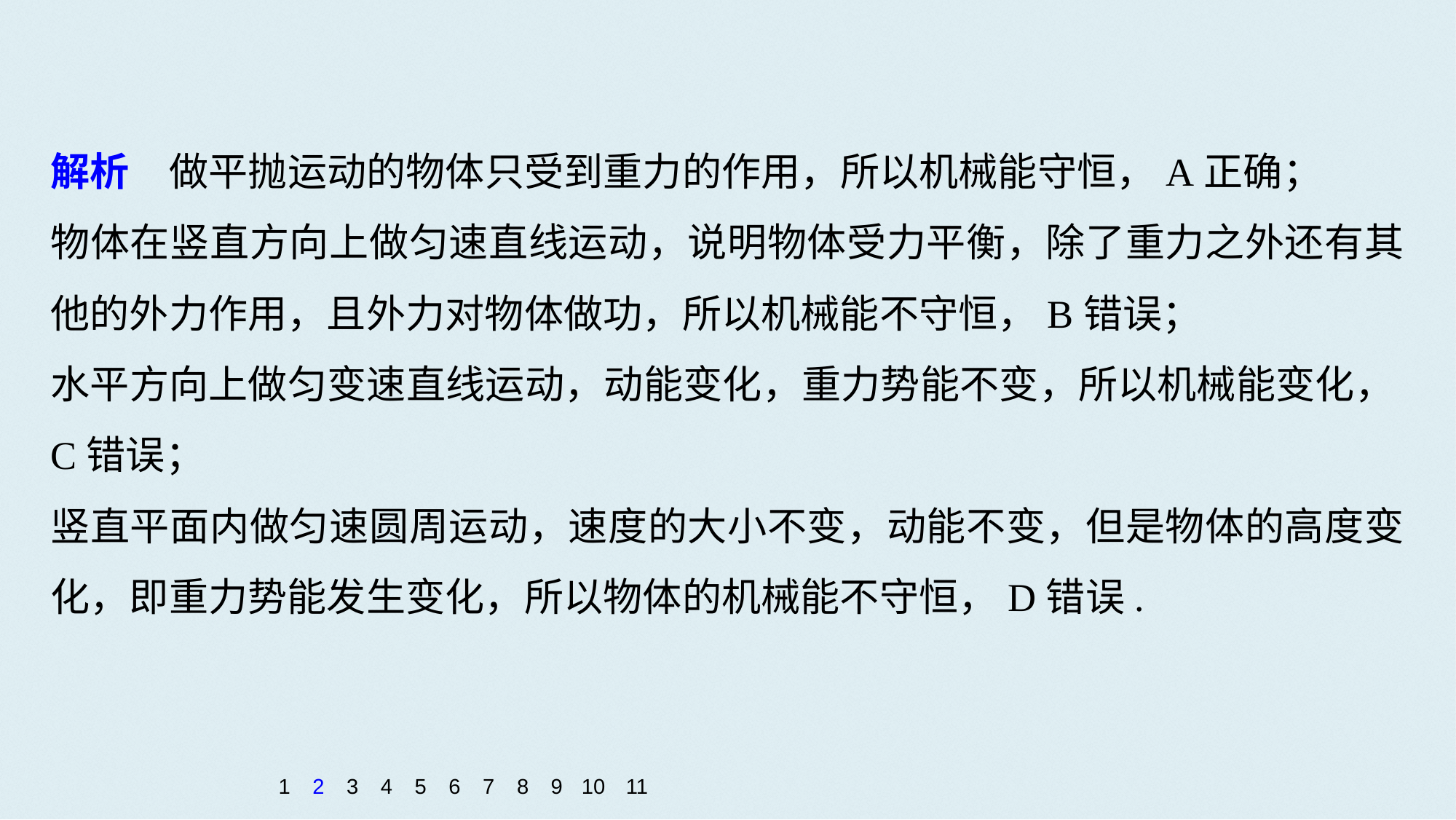

解析　做平抛运动的物体只受到重力的作用，所以机械能守恒，A正确；
物体在竖直方向上做匀速直线运动，说明物体受力平衡，除了重力之外还有其他的外力作用，且外力对物体做功，所以机械能不守恒，B错误；
水平方向上做匀变速直线运动，动能变化，重力势能不变，所以机械能变化，C错误；
竖直平面内做匀速圆周运动，速度的大小不变，动能不变，但是物体的高度变化，即重力势能发生变化，所以物体的机械能不守恒，D错误.
1
2
3
4
5
6
7
8
9
10
11